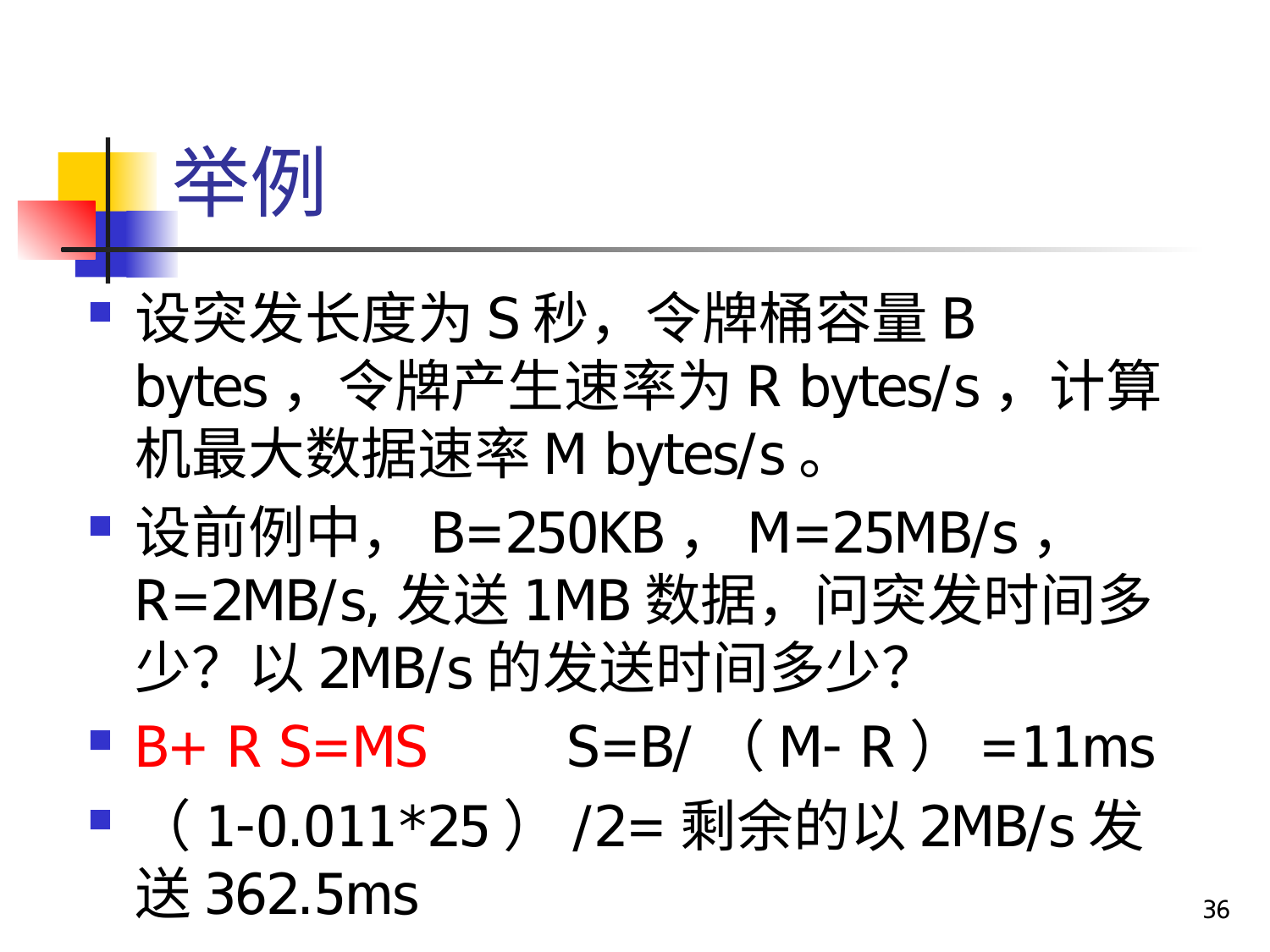

# 举例
设突发长度为S秒，令牌桶容量B bytes，令牌产生速率为R bytes/s，计算机最大数据速率M bytes/s。
设前例中，B=250KB，M=25MB/s， R=2MB/s,发送1MB数据，问突发时间多少？以2MB/s的发送时间多少？
B+ R S=MS        S=B/（M- R）=11ms
（1-0.011*25）/2=剩余的以2MB/s发送362.5ms
36